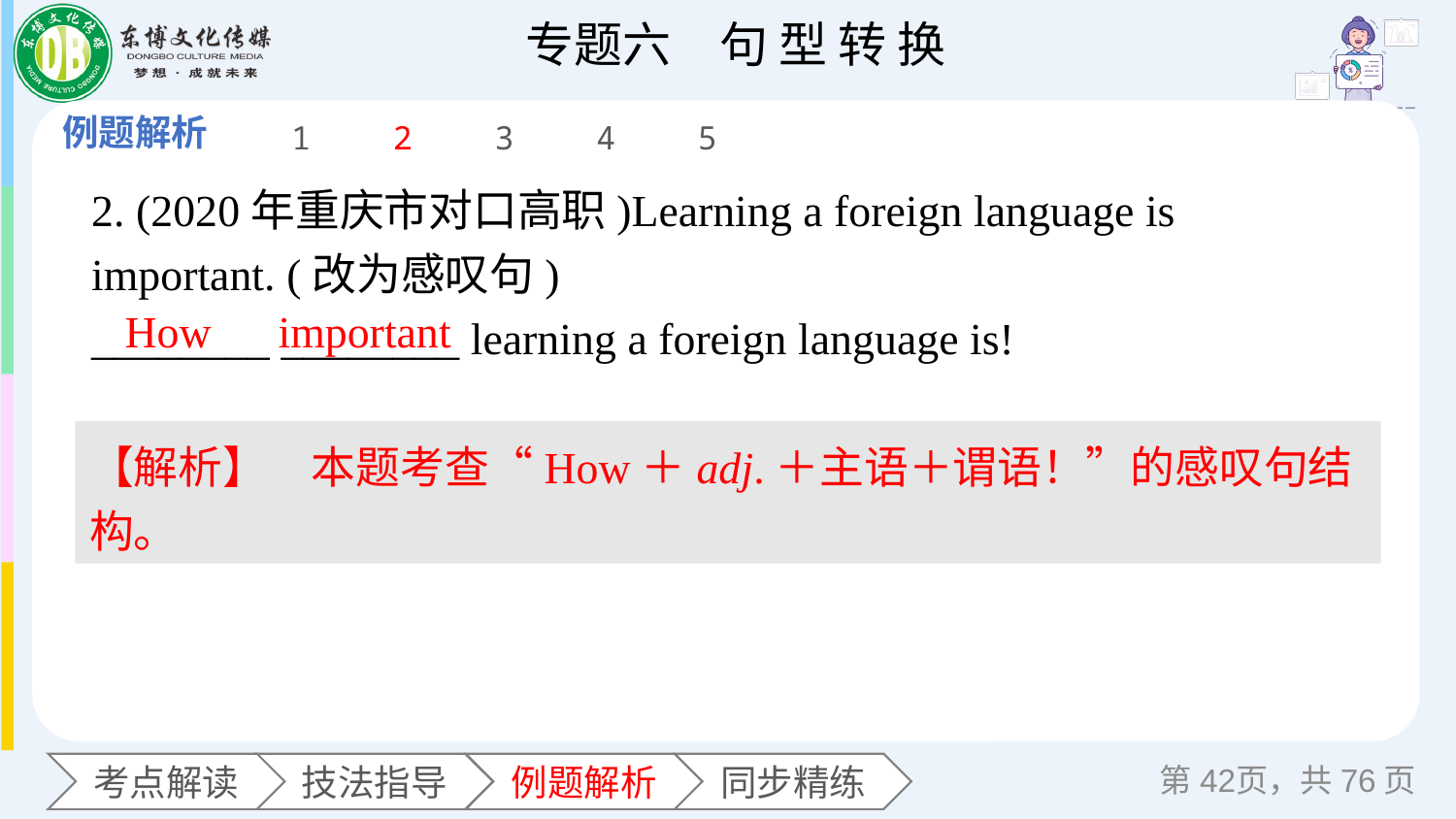

1
2
3
4
5
2. (2020年重庆市对口高职)Learning a foreign language is important. (改为感叹句)
________ ________ learning a foreign language is!
How      important
【解析】　本题考查“How＋adj.＋主语＋谓语！”的感叹句结构。
第42页，共76页